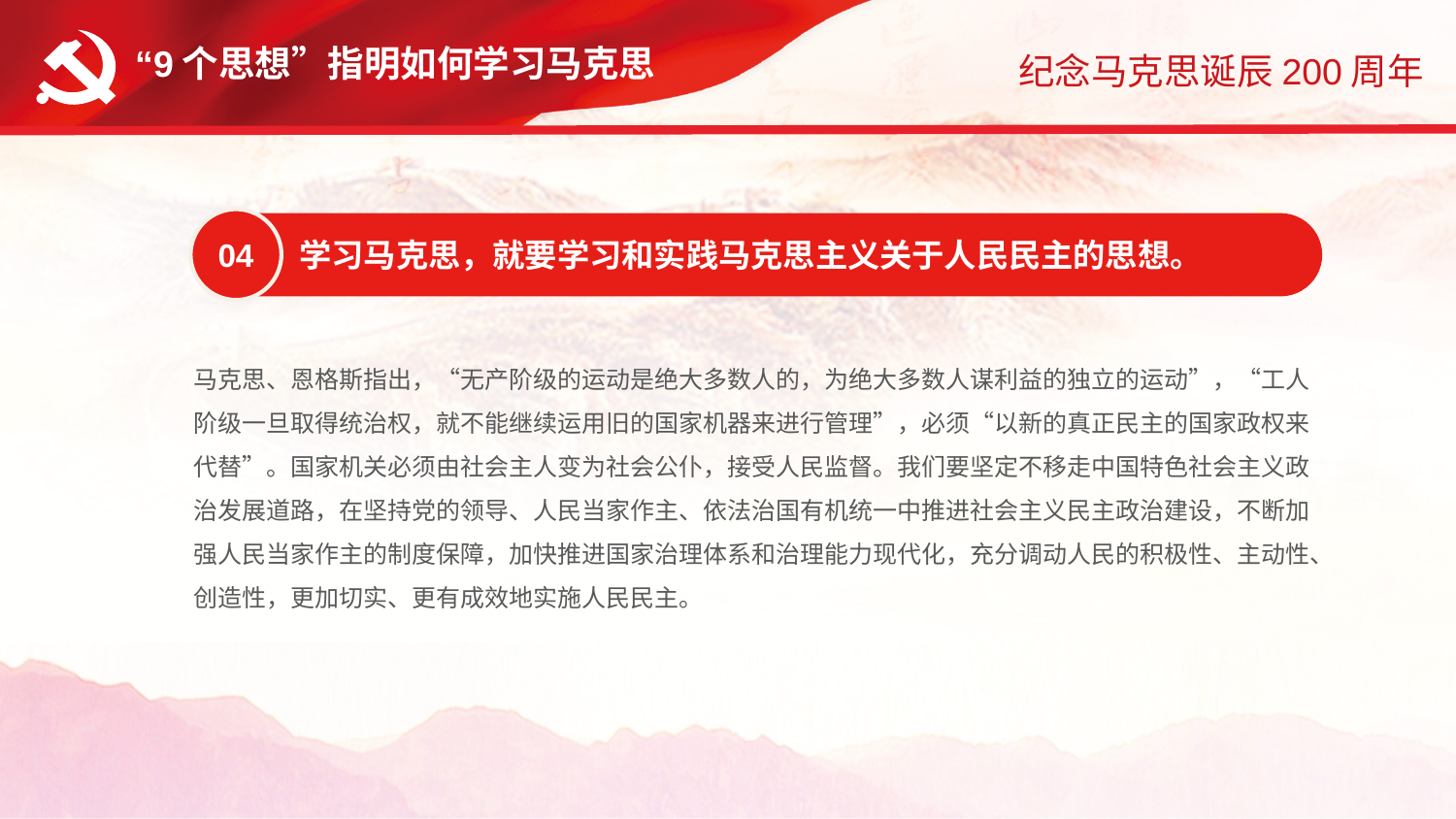

“9个思想”指明如何学习马克思

04

学习马克思，就要学习和实践马克思主义关于人民民主的思想。
马克思、恩格斯指出，“无产阶级的运动是绝大多数人的，为绝大多数人谋利益的独立的运动”，“工人阶级一旦取得统治权，就不能继续运用旧的国家机器来进行管理”，必须“以新的真正民主的国家政权来代替”。国家机关必须由社会主人变为社会公仆，接受人民监督。我们要坚定不移走中国特色社会主义政治发展道路，在坚持党的领导、人民当家作主、依法治国有机统一中推进社会主义民主政治建设，不断加强人民当家作主的制度保障，加快推进国家治理体系和治理能力现代化，充分调动人民的积极性、主动性、创造性，更加切实、更有成效地实施人民民主。
字符延长可删除